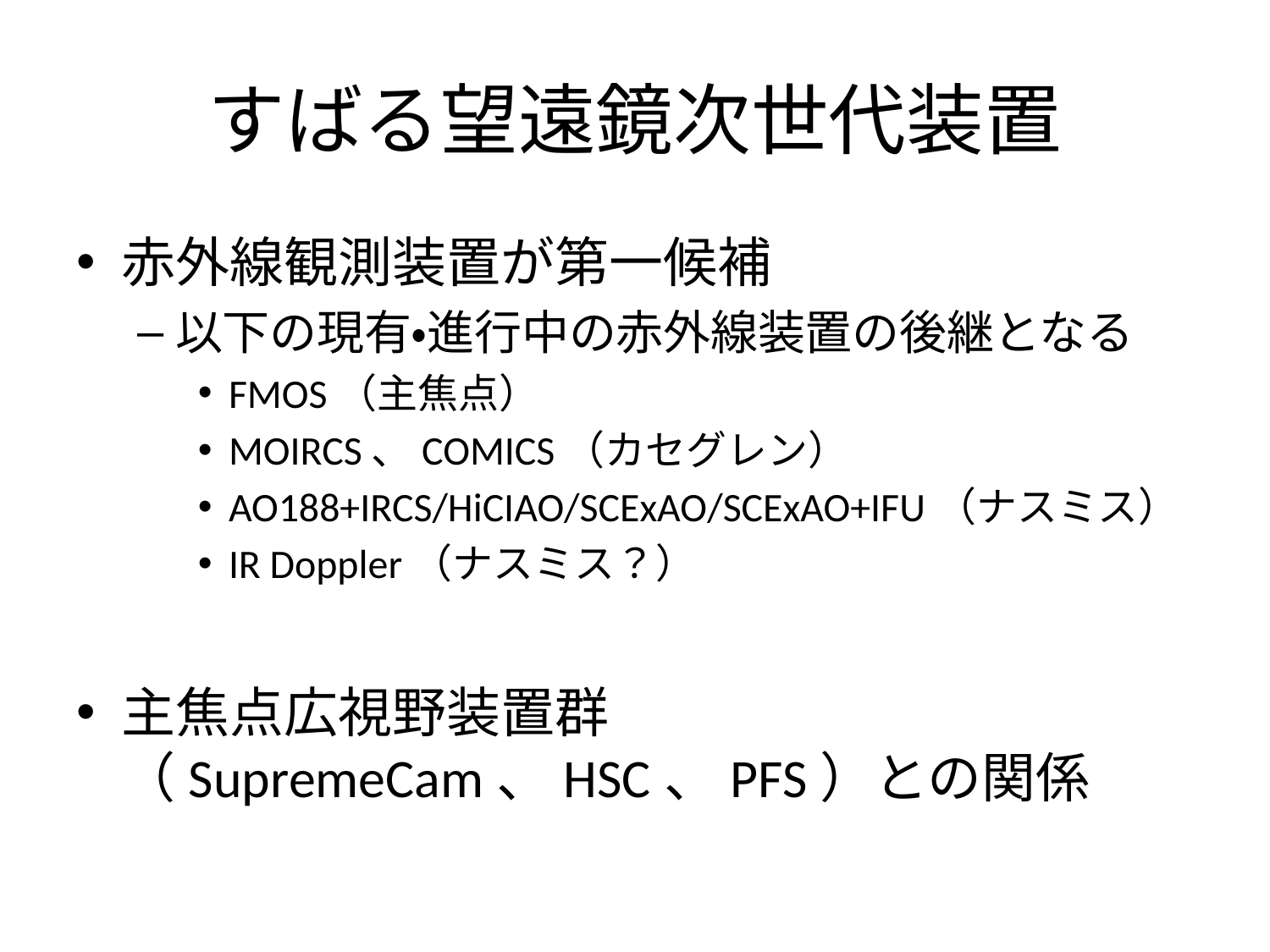

# すばる望遠鏡次世代装置
赤外線観測装置が第一候補
以下の現有・進行中の赤外線装置の後継となる
FMOS（主焦点）
MOIRCS、COMICS（カセグレン）
AO188+IRCS/HiCIAO/SCExAO/SCExAO+IFU（ナスミス）
IR Doppler（ナスミス？）

主焦点広視野装置群（SupremeCam、HSC、PFS）との関係